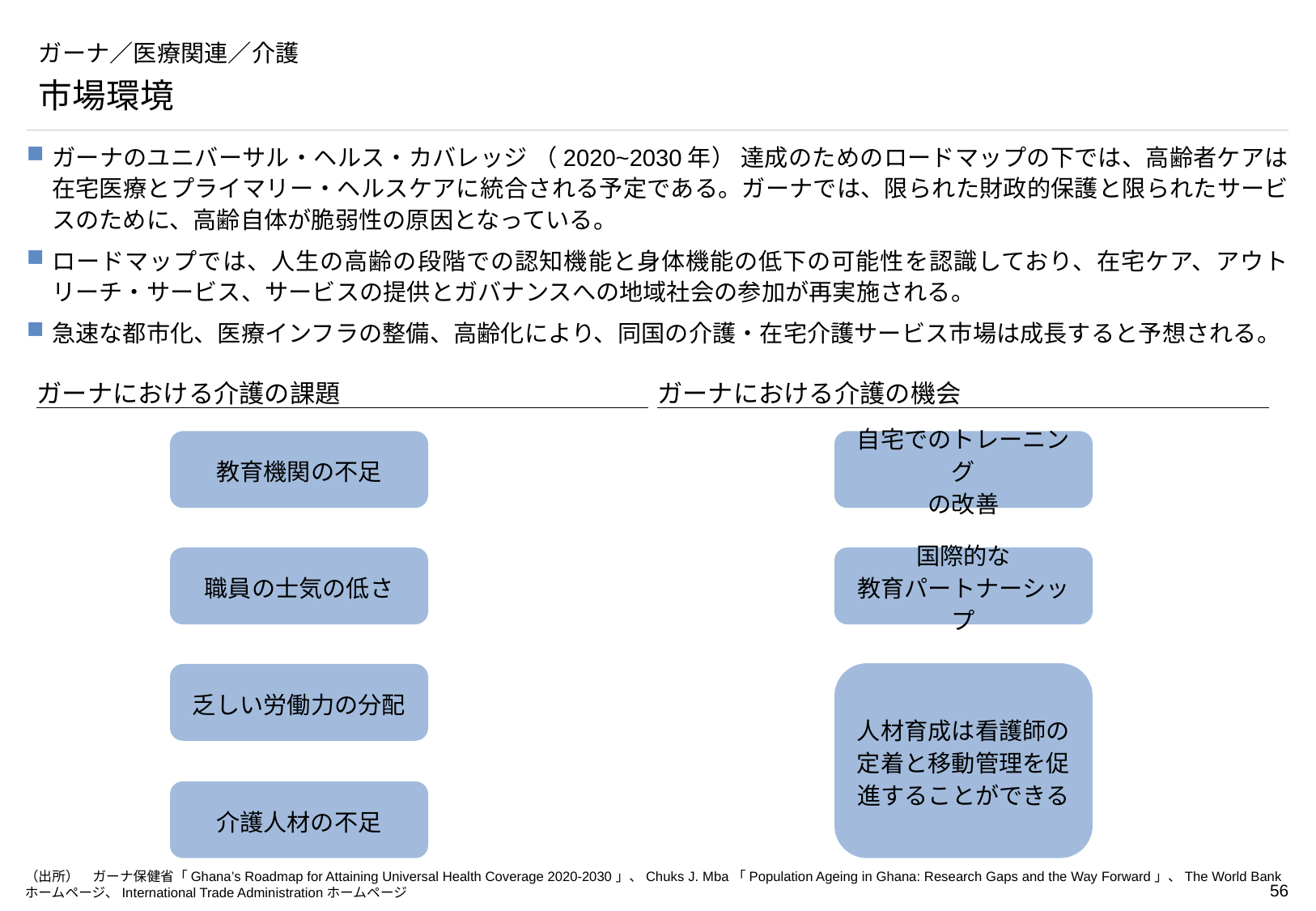

# ガーナ／医療関連／介護
市場環境
ガーナのユニバーサル・ヘルス・カバレッジ （2020~2030年） 達成のためのロードマップの下では、高齢者ケアは在宅医療とプライマリー・ヘルスケアに統合される予定である。ガーナでは、限られた財政的保護と限られたサービスのために、高齢自体が脆弱性の原因となっている。
ロードマップでは、人生の高齢の段階での認知機能と身体機能の低下の可能性を認識しており、在宅ケア、アウトリーチ・サービス、サービスの提供とガバナンスへの地域社会の参加が再実施される。
急速な都市化、医療インフラの整備、高齢化により、同国の介護・在宅介護サービス市場は成長すると予想される。
ガーナにおける介護の課題
ガーナにおける介護の機会
教育機関の不足
自宅でのトレーニング
の改善
職員の士気の低さ
国際的な
教育パートナーシップ
人材育成は看護師の定着と移動管理を促進することができる
乏しい労働力の分配
介護人材の不足
（出所）　ガーナ保健省「Ghana’s Roadmap for Attaining Universal Health Coverage 2020-2030」、Chuks J. Mba「Population Ageing in Ghana: Research Gaps and the Way Forward」、The World Bankホームページ、International Trade Administrationホームページ